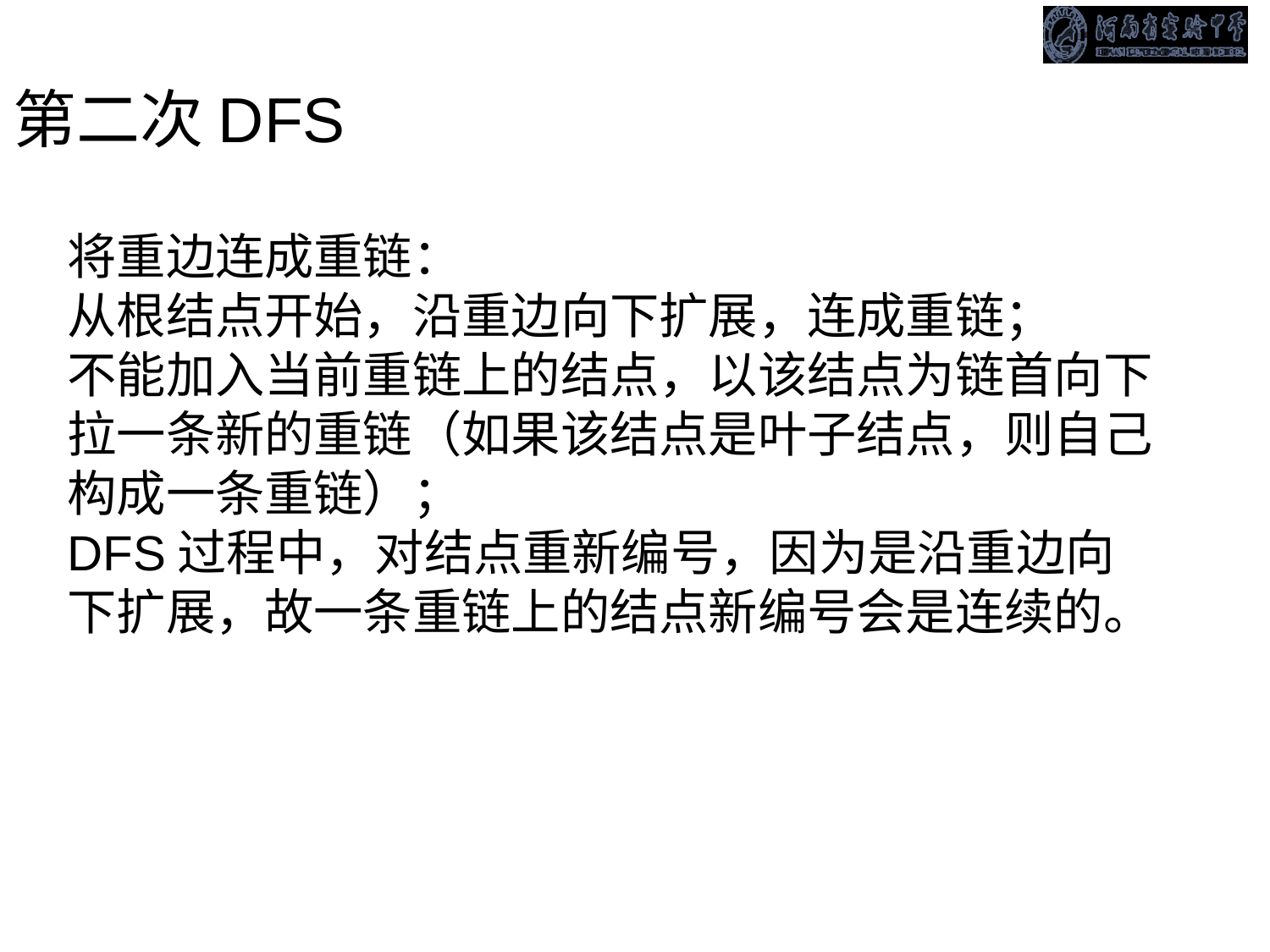

第二次DFS
将重边连成重链：
从根结点开始，沿重边向下扩展，连成重链；
不能加入当前重链上的结点，以该结点为链首向下拉一条新的重链（如果该结点是叶子结点，则自己构成一条重链）；
DFS过程中，对结点重新编号，因为是沿重边向下扩展，故一条重链上的结点新编号会是连续的。